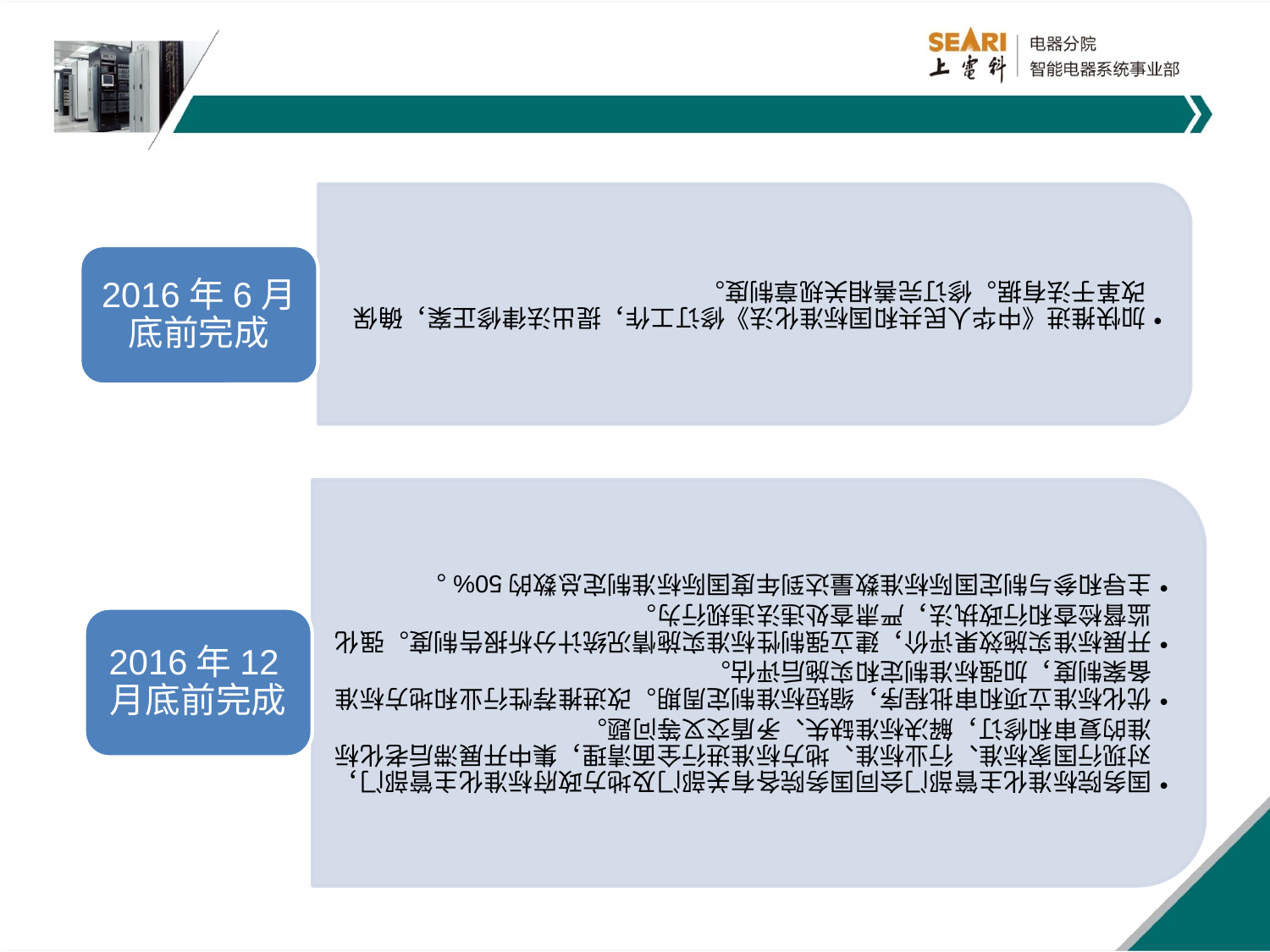

加快推进《中华人民共和国标准化法》修订工作，提出法律修正案，确保改革于法有据。修订完善相关规章制度。
2016年6月底前完成
国务院标准化主管部门会同国务院各有关部门及地方政府标准化主管部门，对现行国家标准、行业标准、地方标准进行全面清理，集中开展滞后老化标准的复审和修订，解决标准缺失、矛盾交叉等问题。
优化标准立项和审批程序，缩短标准制定周期。改进推荐性行业和地方标准备案制度，加强标准制定和实施后评估。
开展标准实施效果评价，建立强制性标准实施情况统计分析报告制度。强化监督检查和行政执法，严肃查处违法违规行为。
主导和参与制定国际标准数量达到年度国际标准制定总数的50%。
2016年12月底前完成